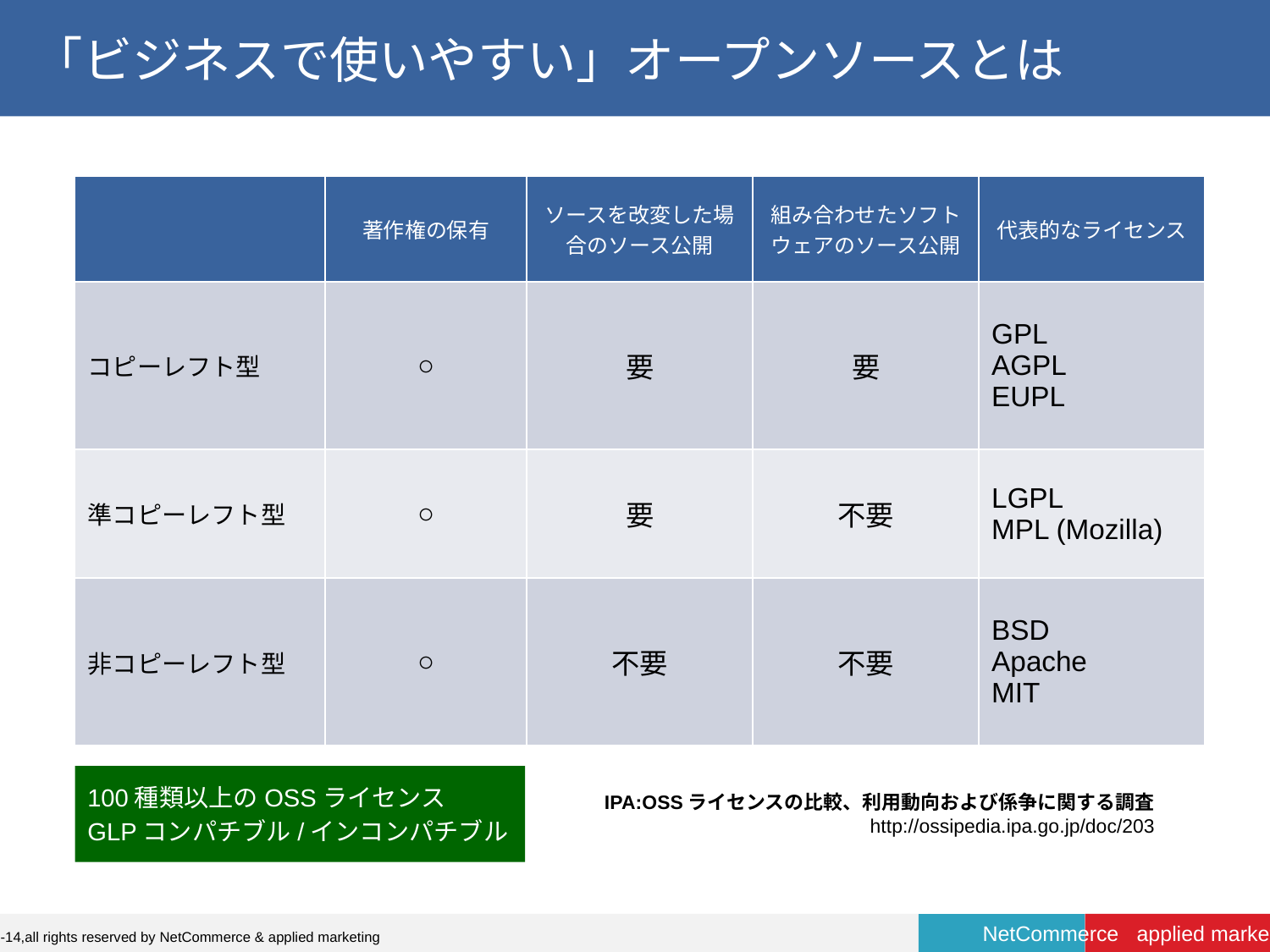

# 「ビジネスで使いやすい」オープンソースとは
|  | 著作権の保有 | ソースを改変した場合のソース公開 | 組み合わせたソフトウェアのソース公開 | 代表的なライセンス |
| --- | --- | --- | --- | --- |
| コピーレフト型 | ○ | 要 | 要 | GPL AGPL EUPL |
| 準コピーレフト型 | ○ | 要 | 不要 | LGPL MPL (Mozilla) |
| 非コピーレフト型 | ○ | 不要 | 不要 | BSD Apache MIT |
100種類以上のOSSライセンス
GLPコンパチブル/インコンパチブル
IPA:OSSライセンスの比較、利用動向および係争に関する調査
http://ossipedia.ipa.go.jp/doc/203